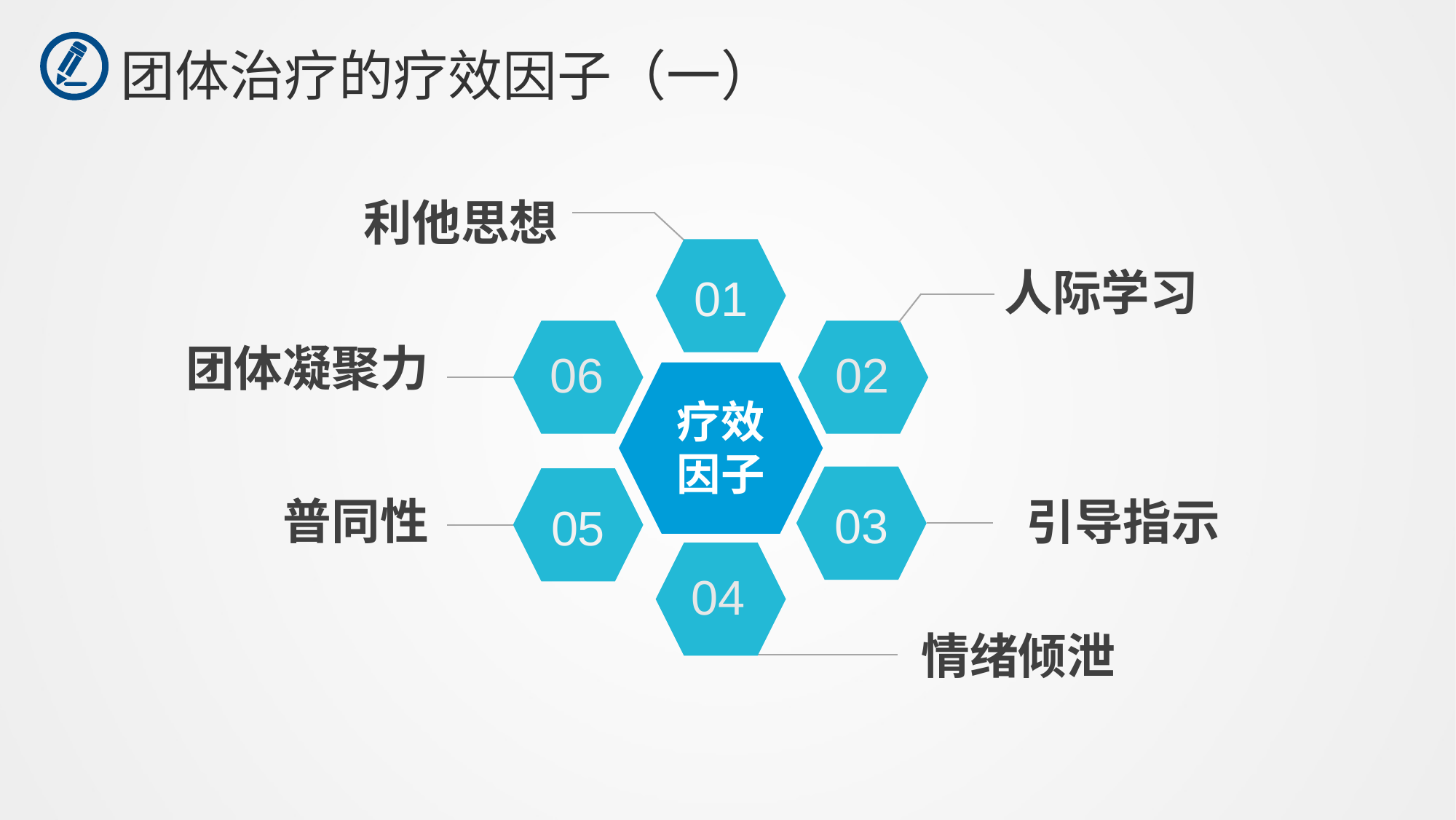

团体治疗的疗效因子（一）
利他思想

01
人际学习

06

02
团体凝聚力

疗效因子

03

05
普同性
引导指示

04
情绪倾泄